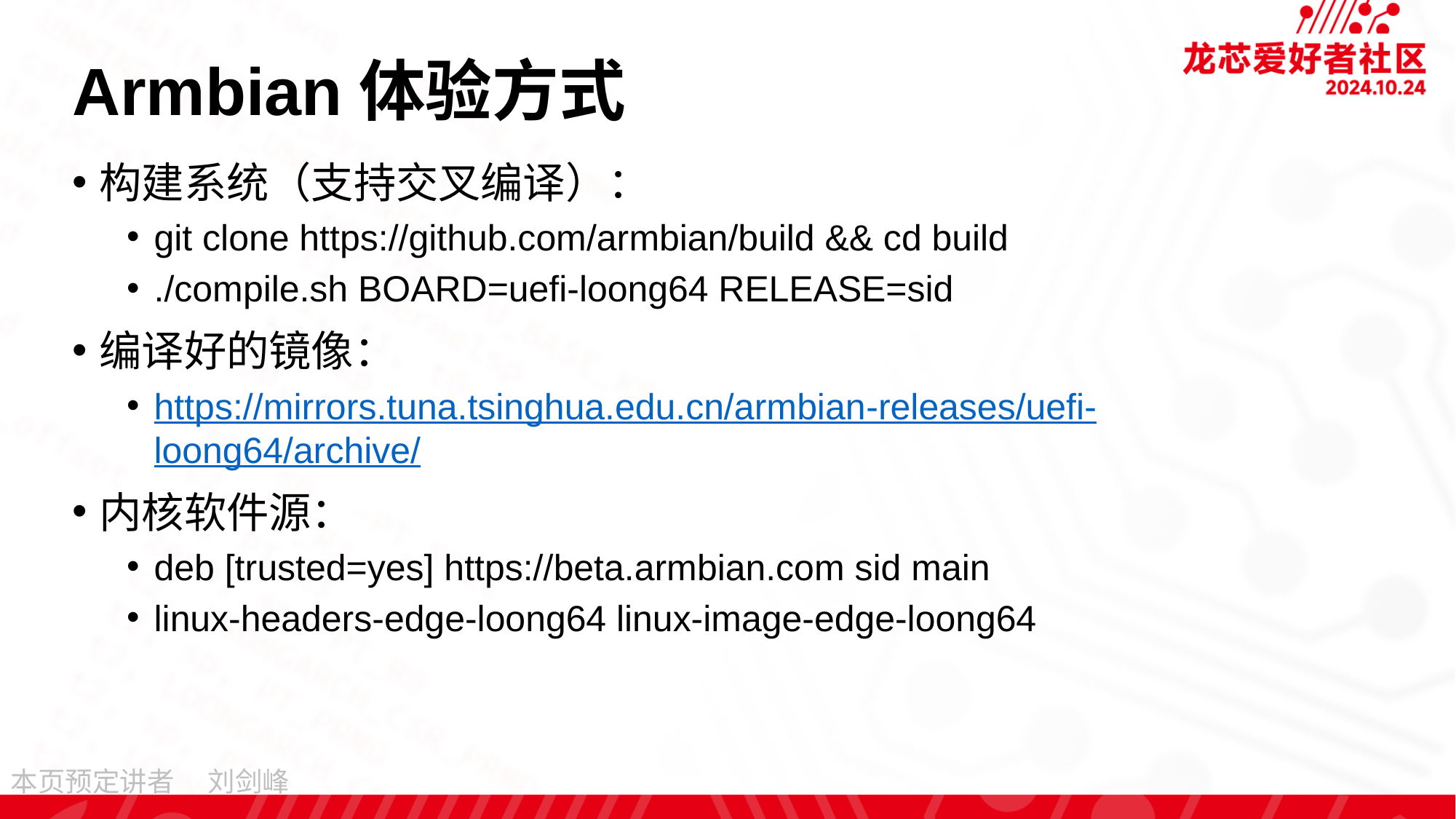

# Armbian体验方式
构建系统（支持交叉编译）：
git clone https://github.com/armbian/build && cd build
./compile.sh BOARD=uefi-loong64 RELEASE=sid
编译好的镜像：
https://mirrors.tuna.tsinghua.edu.cn/armbian-releases/uefi-loong64/archive/
内核软件源：
deb [trusted=yes] https://beta.armbian.com sid main
linux-headers-edge-loong64 linux-image-edge-loong64
刘剑峰